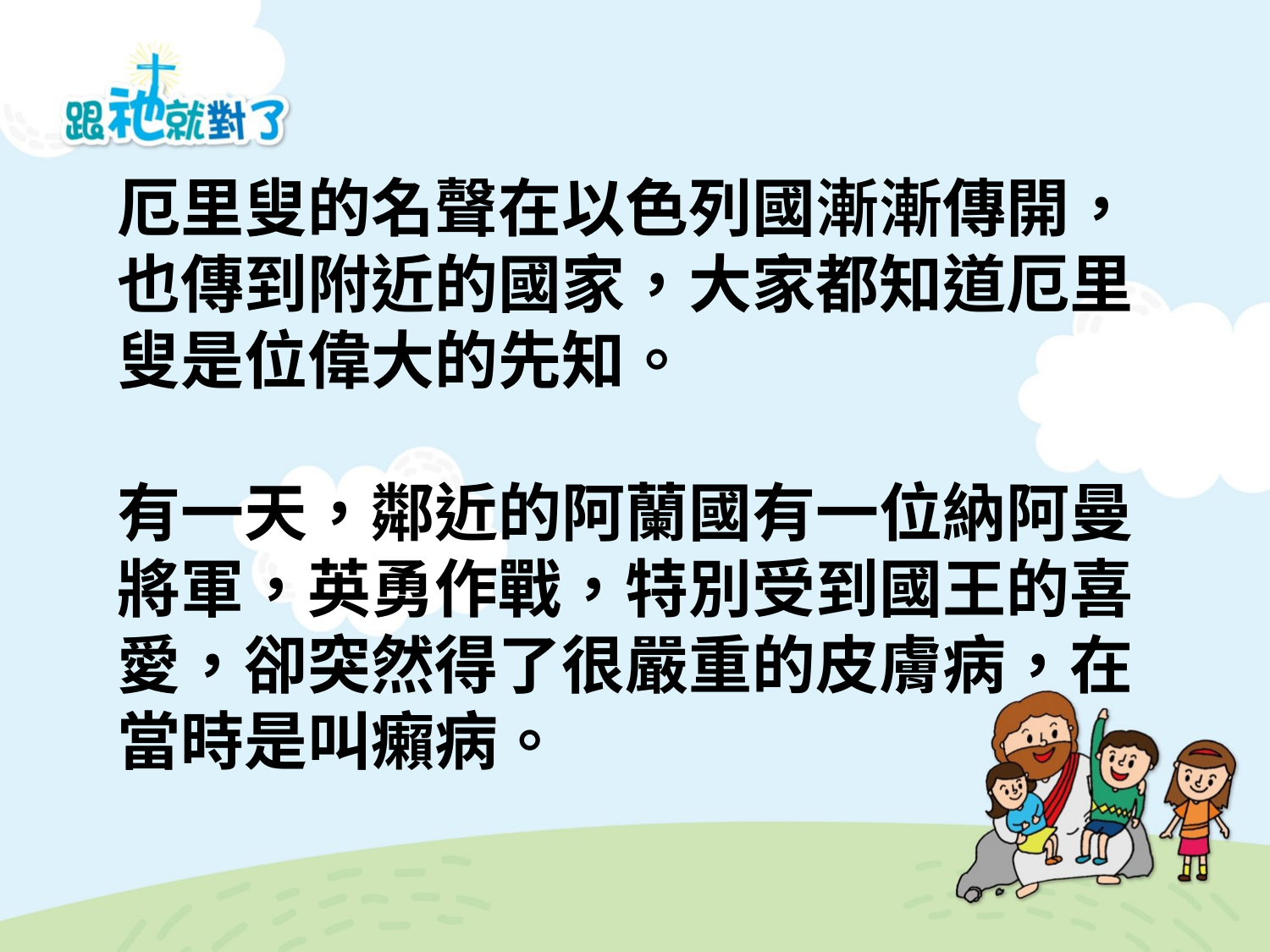

厄里叟的名聲在以色列國漸漸傳開，也傳到附近的國家，大家都知道厄里叟是位偉大的先知。

有一天，鄰近的阿蘭國有一位納阿曼將軍，英勇作戰，特別受到國王的喜愛，卻突然得了很嚴重的皮膚病，在當時是叫癩病。